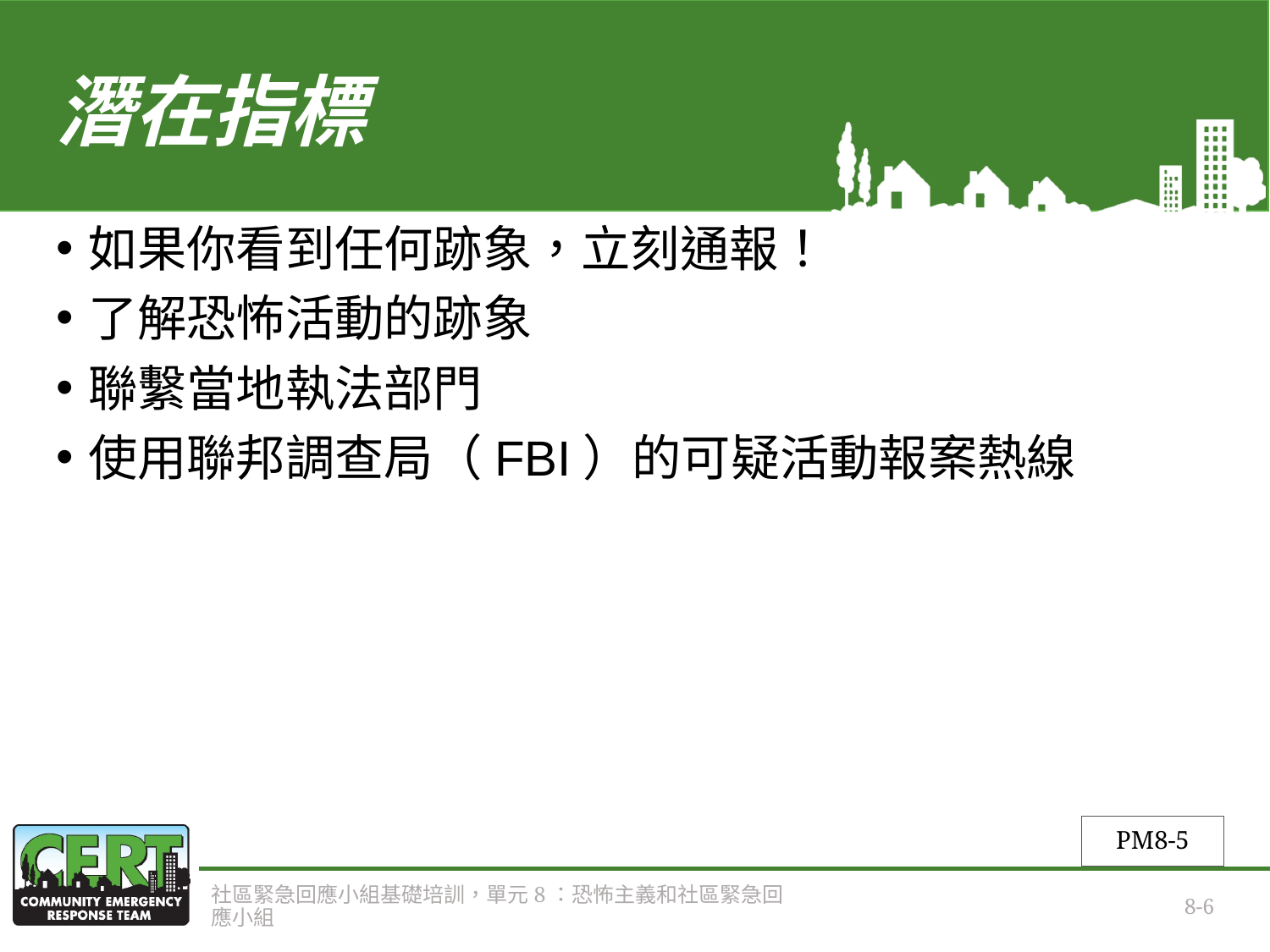

# 潛在指標
如果你看到任何跡象，立刻通報！
了解恐怖活動的跡象
聯繫當地執法部門
使用聯邦調查局（FBI）的可疑活動報案熱線
PM8-5
社區緊急回應小組基礎培訓，單元8：恐怖主義和社區緊急回應小組
8-6